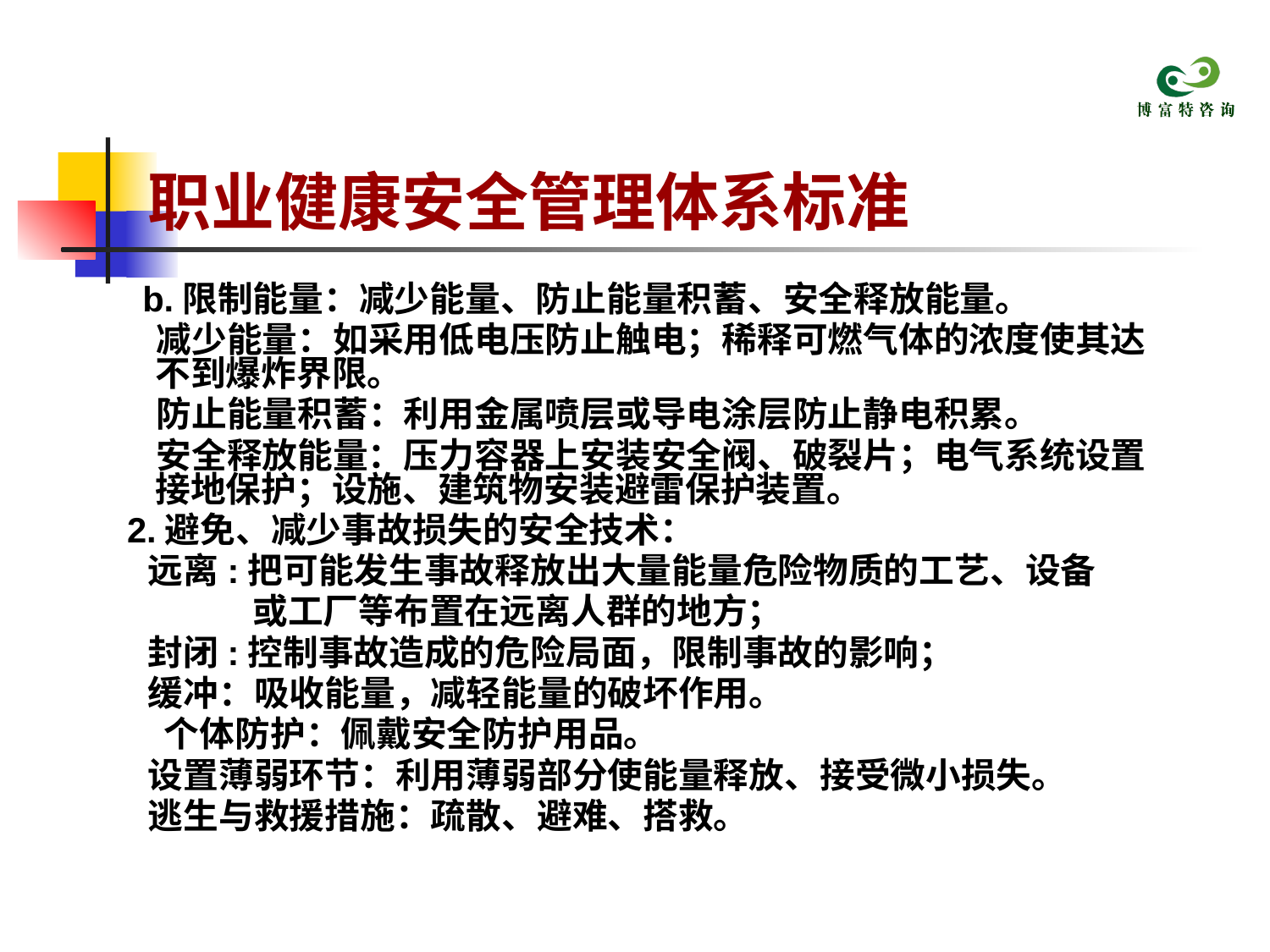

# 职业健康安全管理体系标准

     b.限制能量：减少能量、防止能量积蓄、安全释放能量。
     减少能量：如采用低电压防止触电；稀释可燃气体的浓度使其达不到爆炸界限。
     防止能量积蓄：利用金属喷层或导电涂层防止静电积累。
     安全释放能量：压力容器上安装安全阀、破裂片；电气系统设置接地保护；设施、建筑物安装避雷保护装置。
  2.避免、减少事故损失的安全技术：
    远离:把可能发生事故释放出大量能量危险物质的工艺、设备
                 或工厂等布置在远离人群的地方；
    封闭:控制事故造成的危险局面，限制事故的影响；
    缓冲：吸收能量，减轻能量的破坏作用。
      个体防护：佩戴安全防护用品。
    设置薄弱环节：利用薄弱部分使能量释放、接受微小损失。
    逃生与救援措施：疏散、避难、搭救。

64